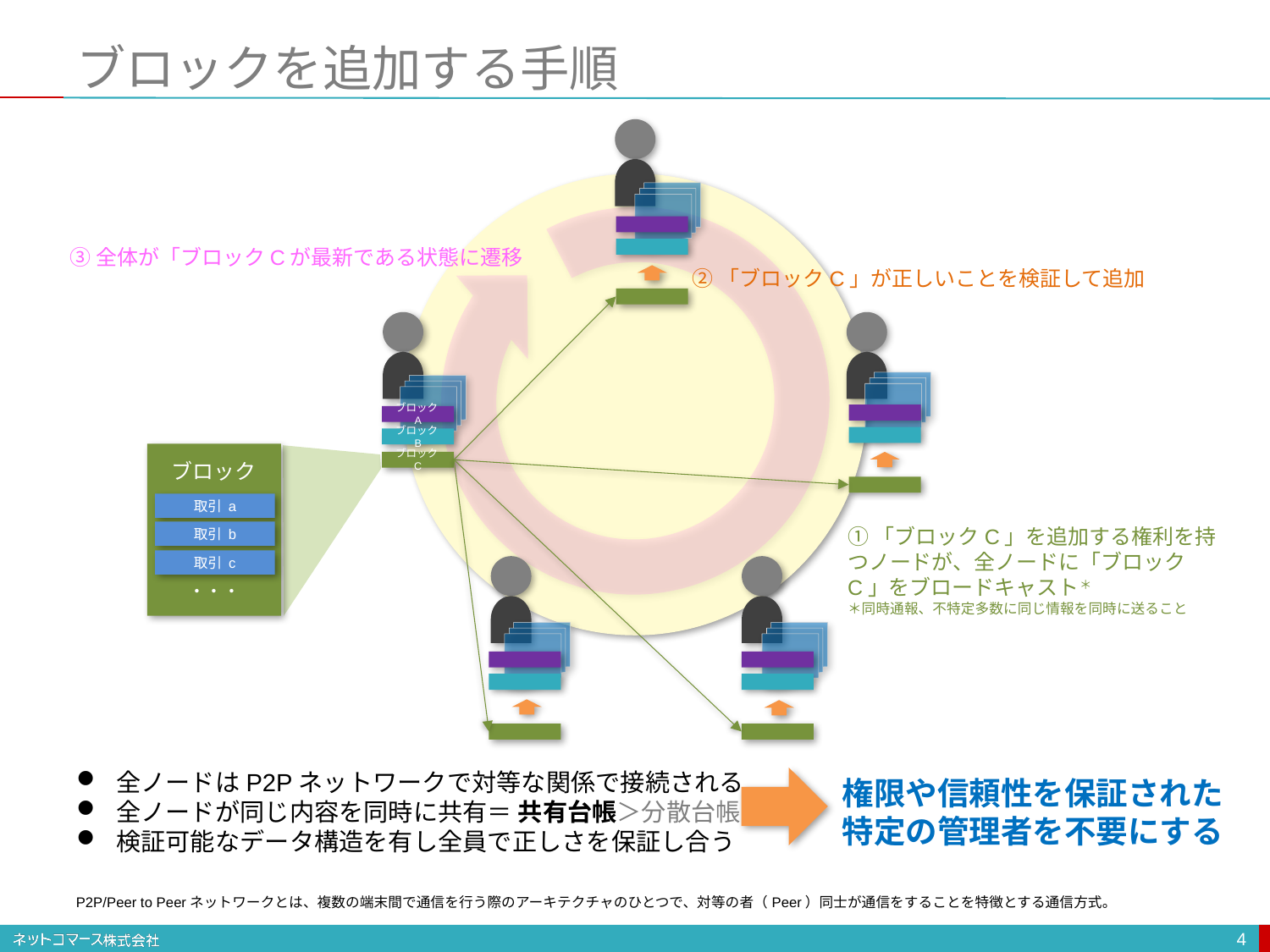

# ブロックを追加する手順

③全体が「ブロックCが最新である状態に遷移

②「ブロックC」が正しいことを検証して追加

ブロックA

ブロックB

ブロック
取引 a
取引 b
取引 c
・・・
ブロックC

①「ブロックC」を追加する権利を持つノードが、全ノードに「ブロックC」をブロードキャスト＊
＊同時通報、不特定多数に同じ情報を同時に送ること

全ノードはP2Pネットワークで対等な関係で接続される
全ノードが同じ内容を同時に共有＝ 共有台帳＞分散台帳
検証可能なデータ構造を有し全員で正しさを保証し合う

権限や信頼性を保証された
特定の管理者を不要にする
P2P/Peer to Peerネットワークとは、複数の端末間で通信を行う際のアーキテクチャのひとつで、対等の者（Peer）同士が通信をすることを特徴とする通信方式。
4